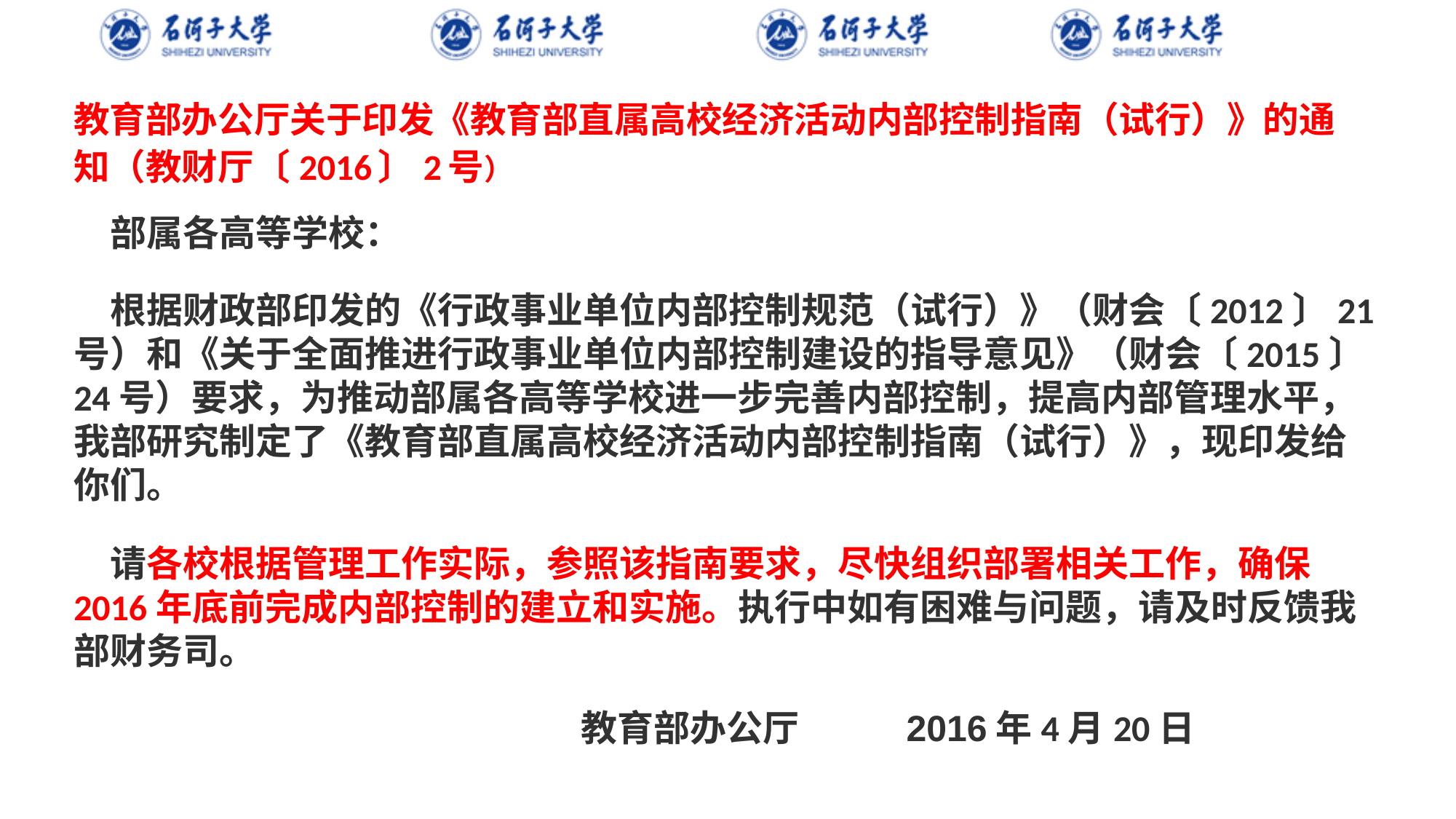

# 教育部办公厅关于印发《教育部直属高校经济活动内部控制指南（试行）》的通知（教财厅〔2016〕2号）
部属各高等学校：
根据财政部印发的《行政事业单位内部控制规范（试行）》（财会〔2012〕21号）和《关于全面推进行政事业单位内部控制建设的指导意见》（财会〔2015〕24号）要求，为推动部属各高等学校进一步完善内部控制，提高内部管理水平，我部研究制定了《教育部直属高校经济活动内部控制指南（试行）》，现印发给你们。
请各校根据管理工作实际，参照该指南要求，尽快组织部署相关工作，确保2016年底前完成内部控制的建立和实施。执行中如有困难与问题，请及时反馈我部财务司。
                                  教育部办公厅            2016年4月20日